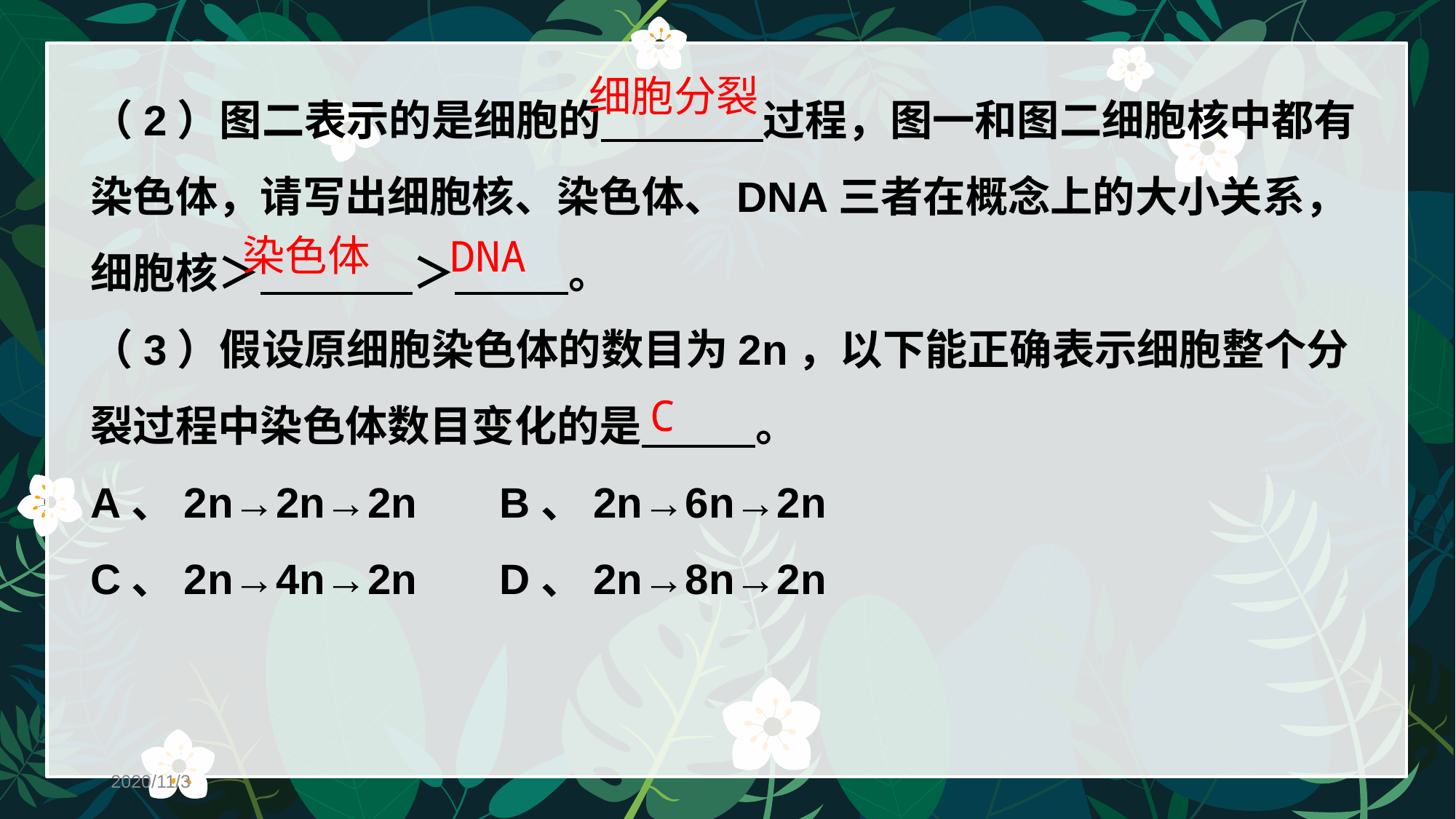

（2）图二表示的是细胞的　   　     过程，图一和图二细胞核中都有染色体，请写出细胞核、染色体、DNA三者在概念上的大小关系，细胞核＞　   　    ＞　   　。
（3）假设原细胞染色体的数目为2n，以下能正确表示细胞整个分裂过程中染色体数目变化的是　   　。
A、2n→2n→2n       B、2n→6n→2n
C、2n→4n→2n       D、2n→8n→2n
细胞分裂
染色体
DNA
C
2020/11/3